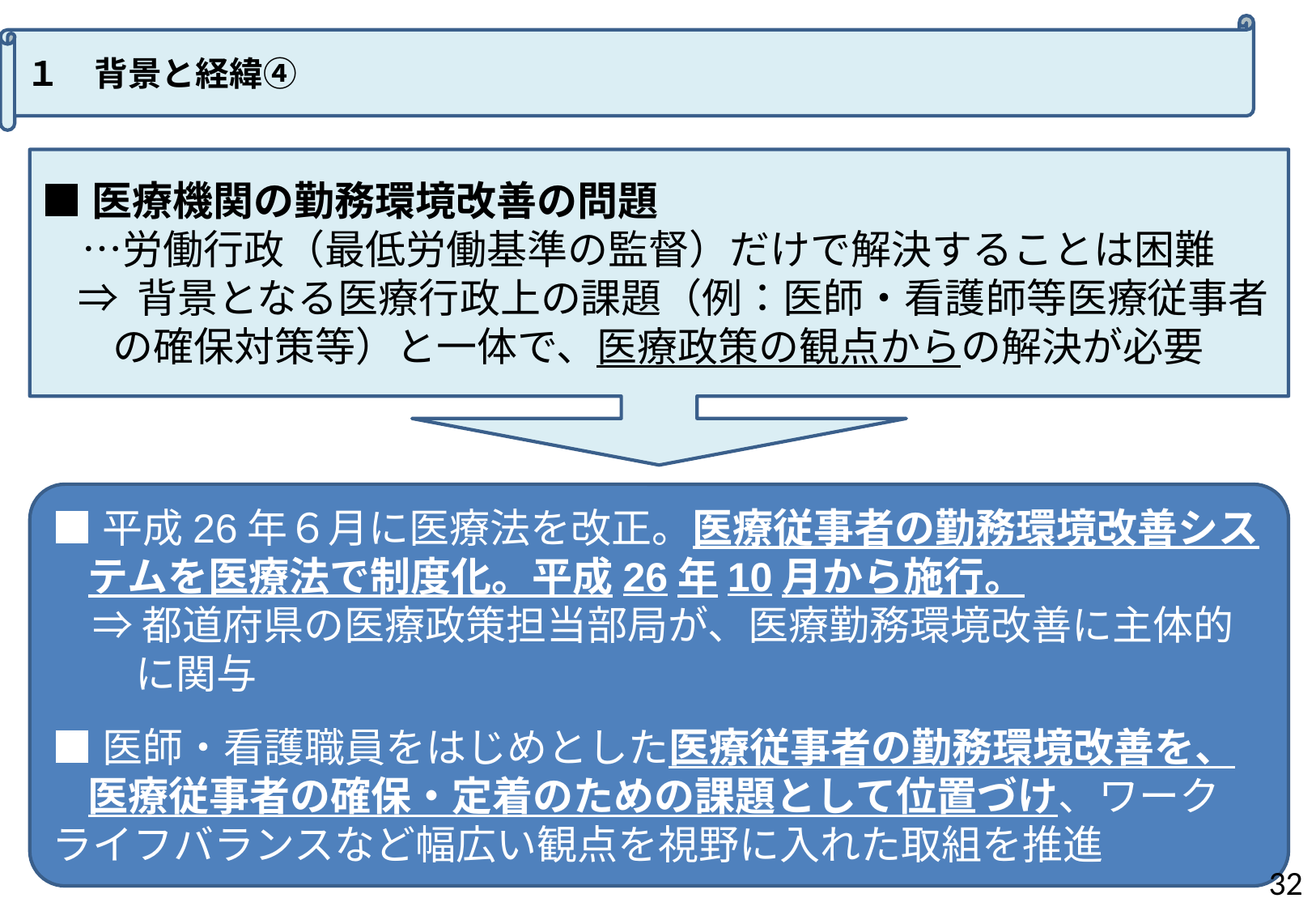

１　背景と経緯④
■医療機関の勤務環境改善の問題
　…労働行政（最低労働基準の監督）だけで解決することは困難
⇒ 背景となる医療行政上の課題（例：医師・看護師等医療従事者の確保対策等）と一体で、医療政策の観点からの解決が必要
■平成26年６月に医療法を改正。医療従事者の勤務環境改善システムを医療法で制度化。平成26年10月から施行。
　⇒ 都道府県の医療政策担当部局が、医療勤務環境改善に主体的に関与

■医師・看護職員をはじめとした医療従事者の勤務環境改善を、医療従事者の確保・定着のための課題として位置づけ、ワーク
ライフバランスなど幅広い観点を視野に入れた取組を推進
32